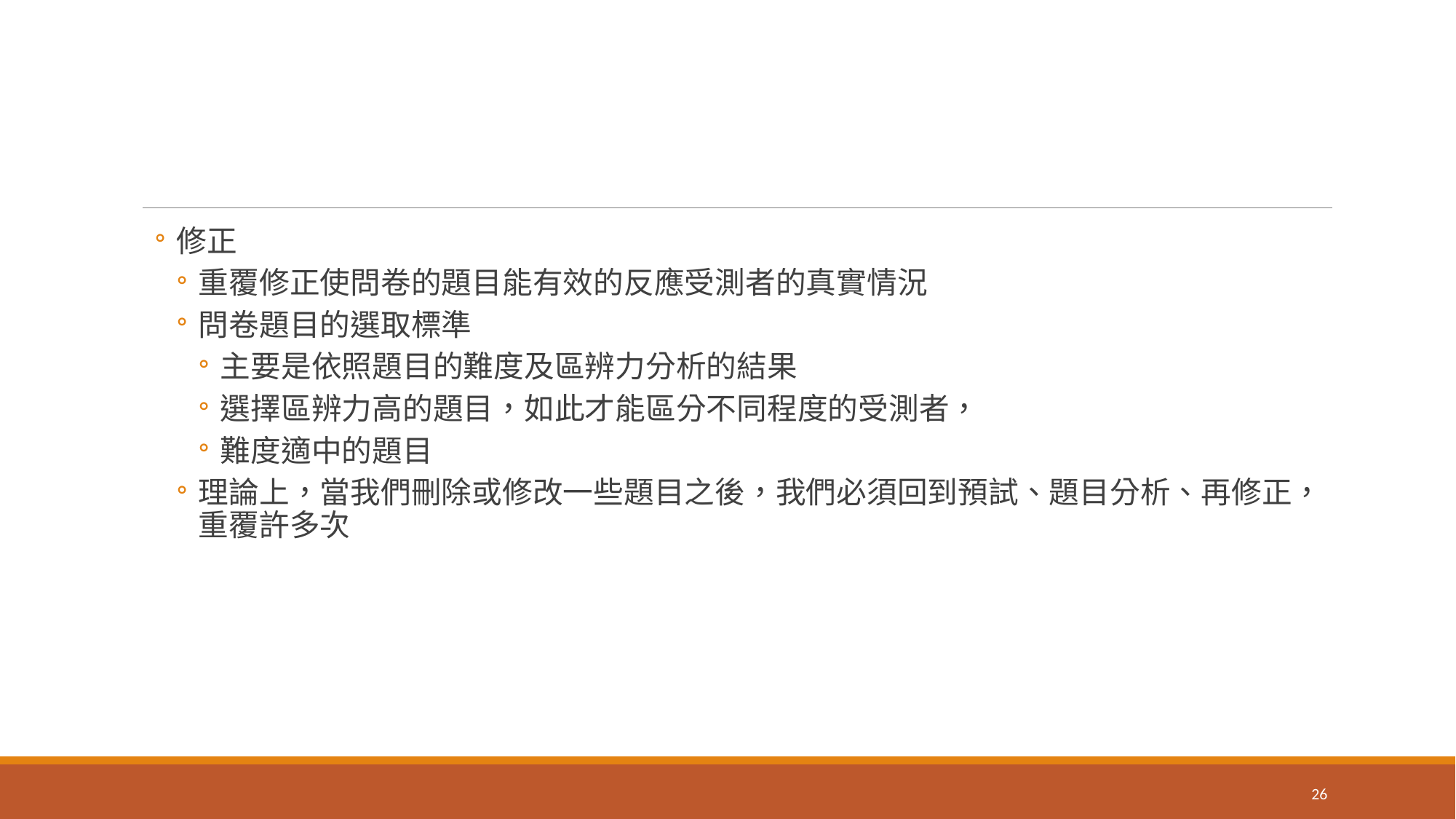

#
修正
重覆修正使問卷的題目能有效的反應受測者的真實情況
問卷題目的選取標準
主要是依照題目的難度及區辨力分析的結果
選擇區辨力高的題目，如此才能區分不同程度的受測者，
難度適中的題目
理論上，當我們刪除或修改一些題目之後，我們必須回到預試、題目分析、再修正，重覆許多次
26